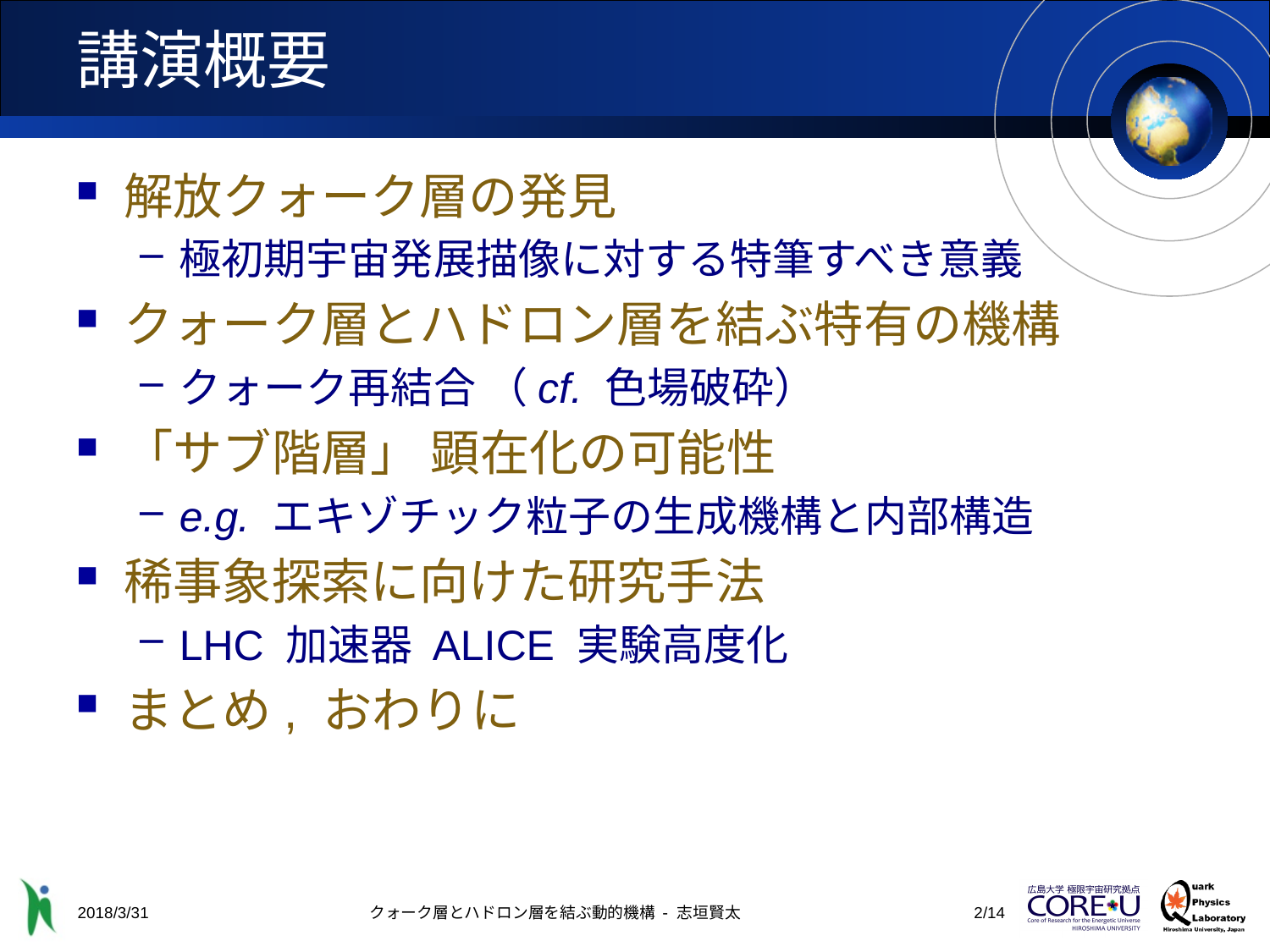

# 講演概要
解放クォーク層の発見
極初期宇宙発展描像に対する特筆すべき意義
クォーク層とハドロン層を結ぶ特有の機構
クォーク再結合 （cf. 色場破砕）
「サブ階層」 顕在化の可能性
e.g. エキゾチック粒子の生成機構と内部構造
稀事象探索に向けた研究手法
LHC 加速器 ALICE 実験高度化
まとめ, おわりに
2018/3/31
クォーク層とハドロン層を結ぶ動的機構 - 志垣賢太
2/14